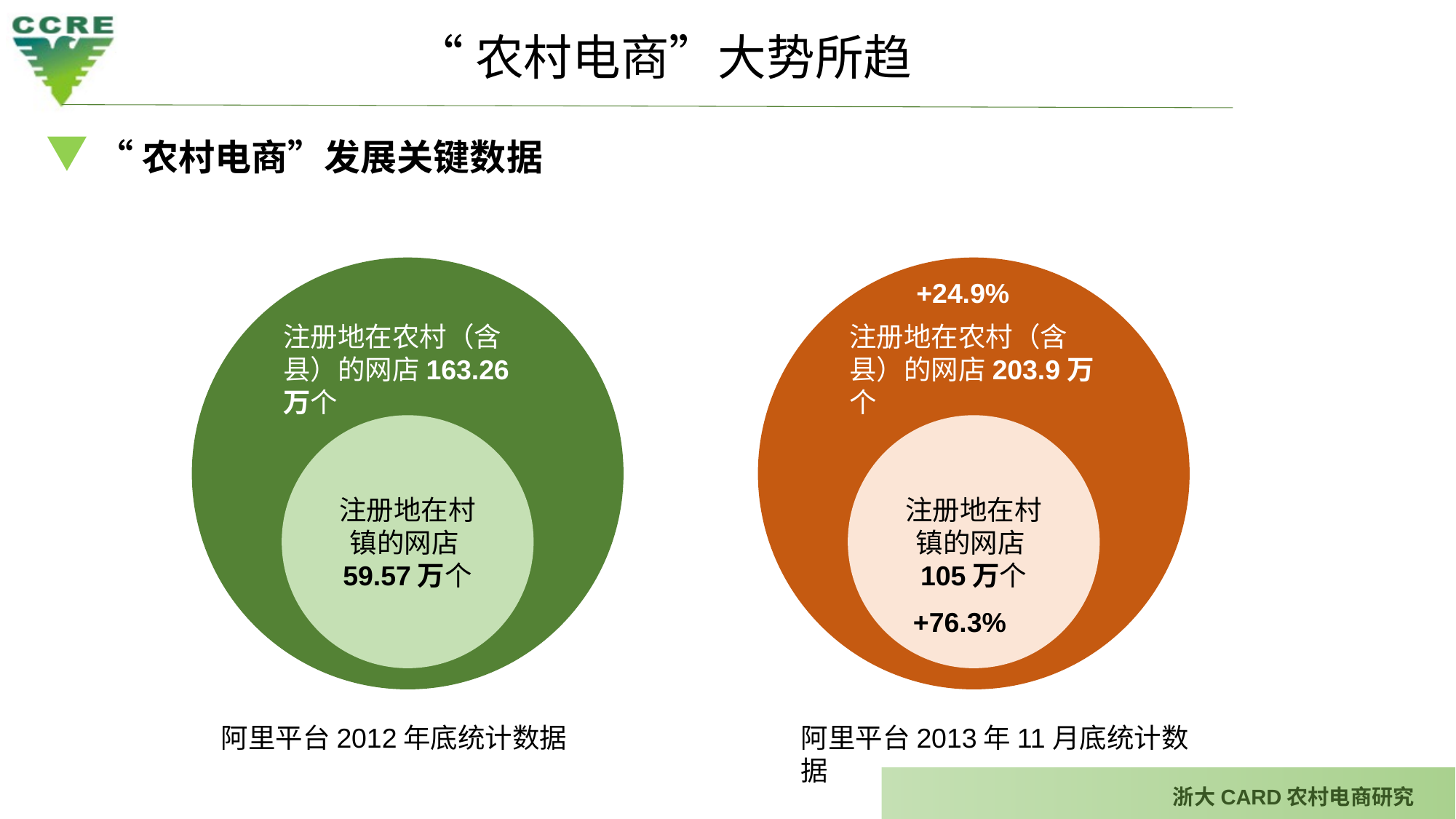

“农村电商”大势所趋
“农村电商”发展关键数据

+24.9%
注册地在农村（含县）的网店163.26万个
注册地在农村（含县）的网店203.9万个
注册地在村镇的网店59.57万个
注册地在村镇的网店105万个
+76.3%
阿里平台2012年底统计数据
阿里平台2013年11月底统计数据